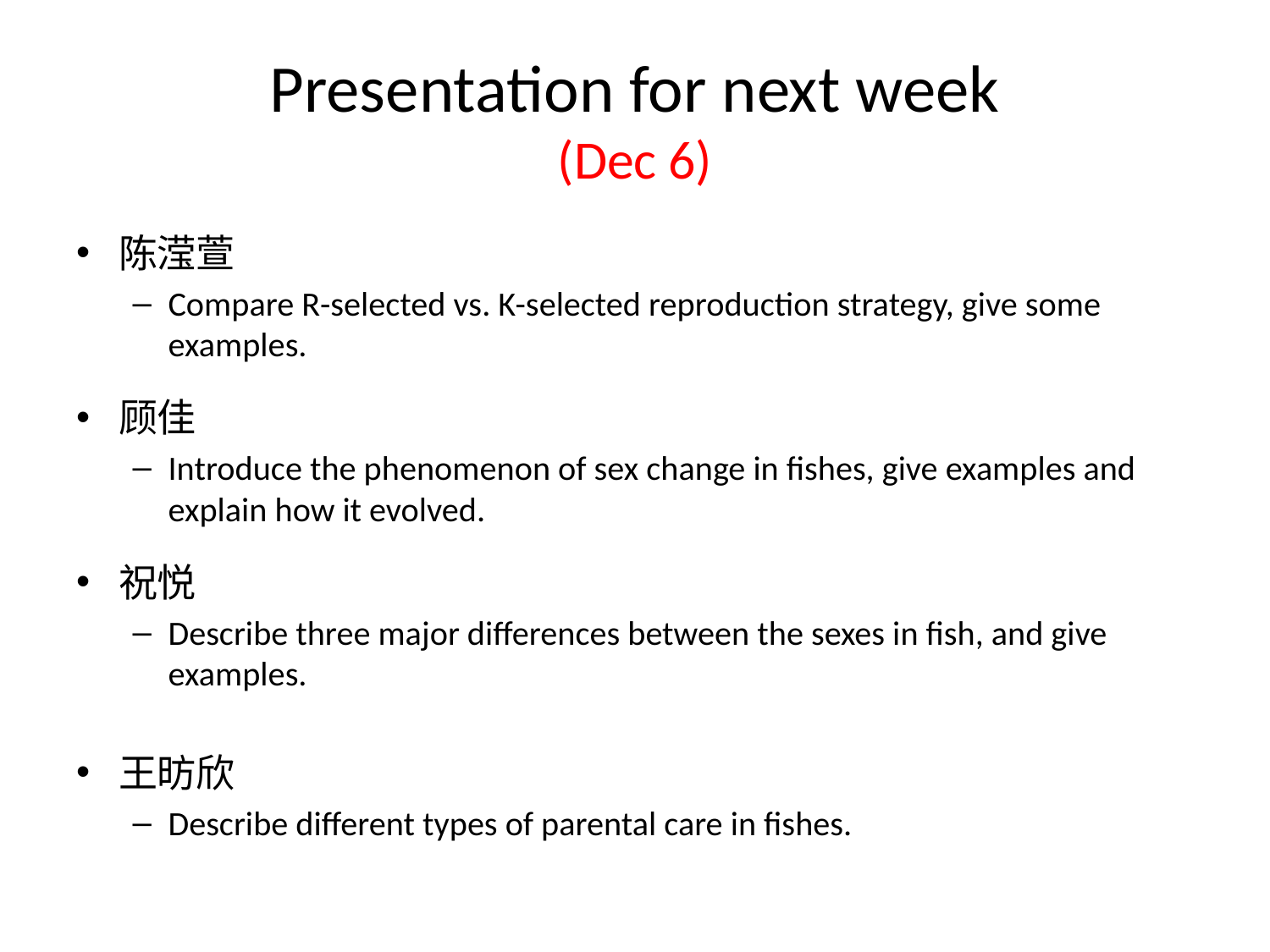

# Presentation for next week (Dec 6)
陈滢萱
Compare R-selected vs. K-selected reproduction strategy, give some examples.
顾佳
Introduce the phenomenon of sex change in fishes, give examples and explain how it evolved.
祝悦
Describe three major differences between the sexes in fish, and give examples.

王昉欣
Describe different types of parental care in fishes.